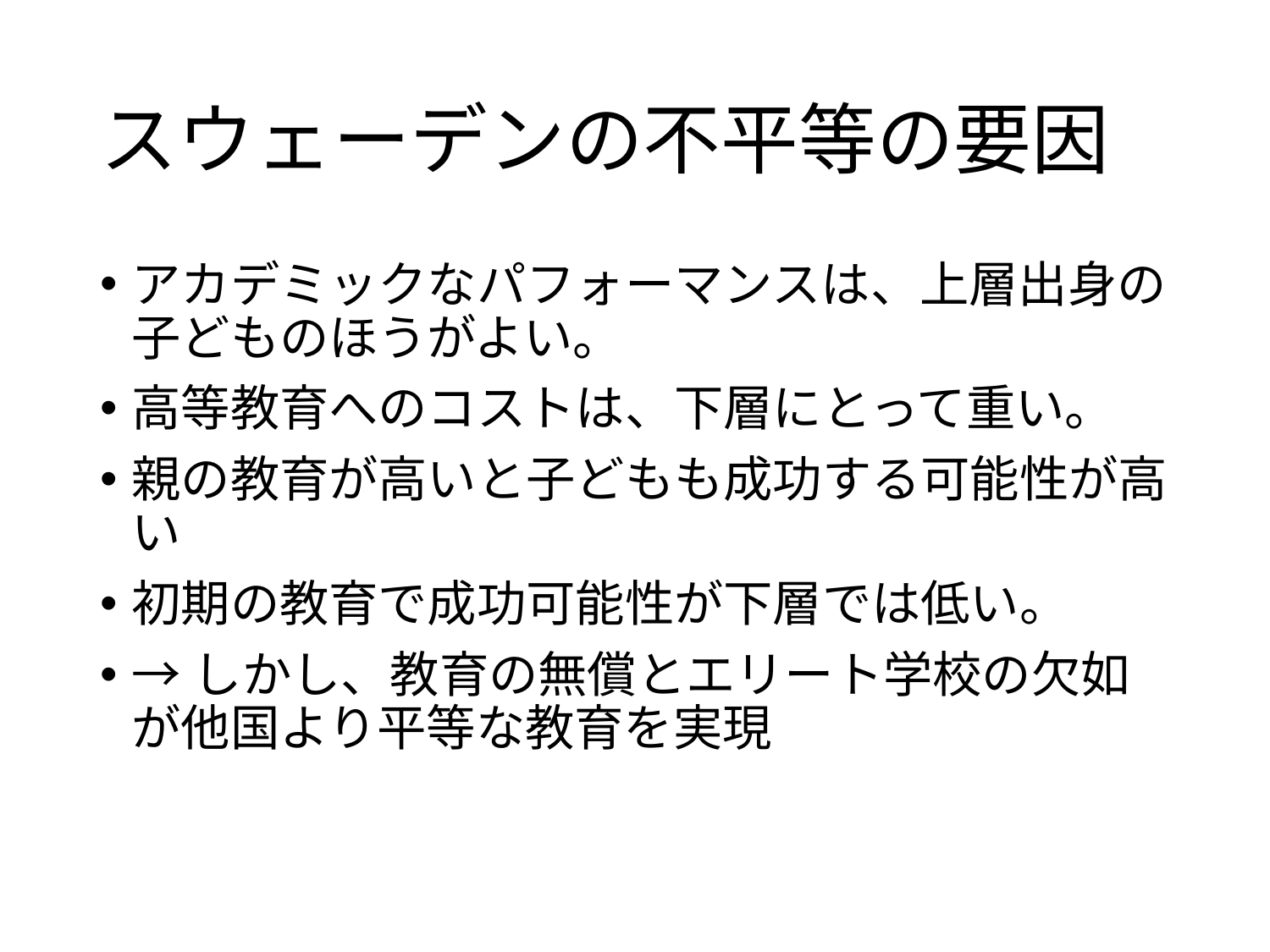

# スウェーデンの不平等の要因
アカデミックなパフォーマンスは、上層出身の子どものほうがよい。
高等教育へのコストは、下層にとって重い。
親の教育が高いと子どもも成功する可能性が高い
初期の教育で成功可能性が下層では低い。
→しかし、教育の無償とエリート学校の欠如が他国より平等な教育を実現